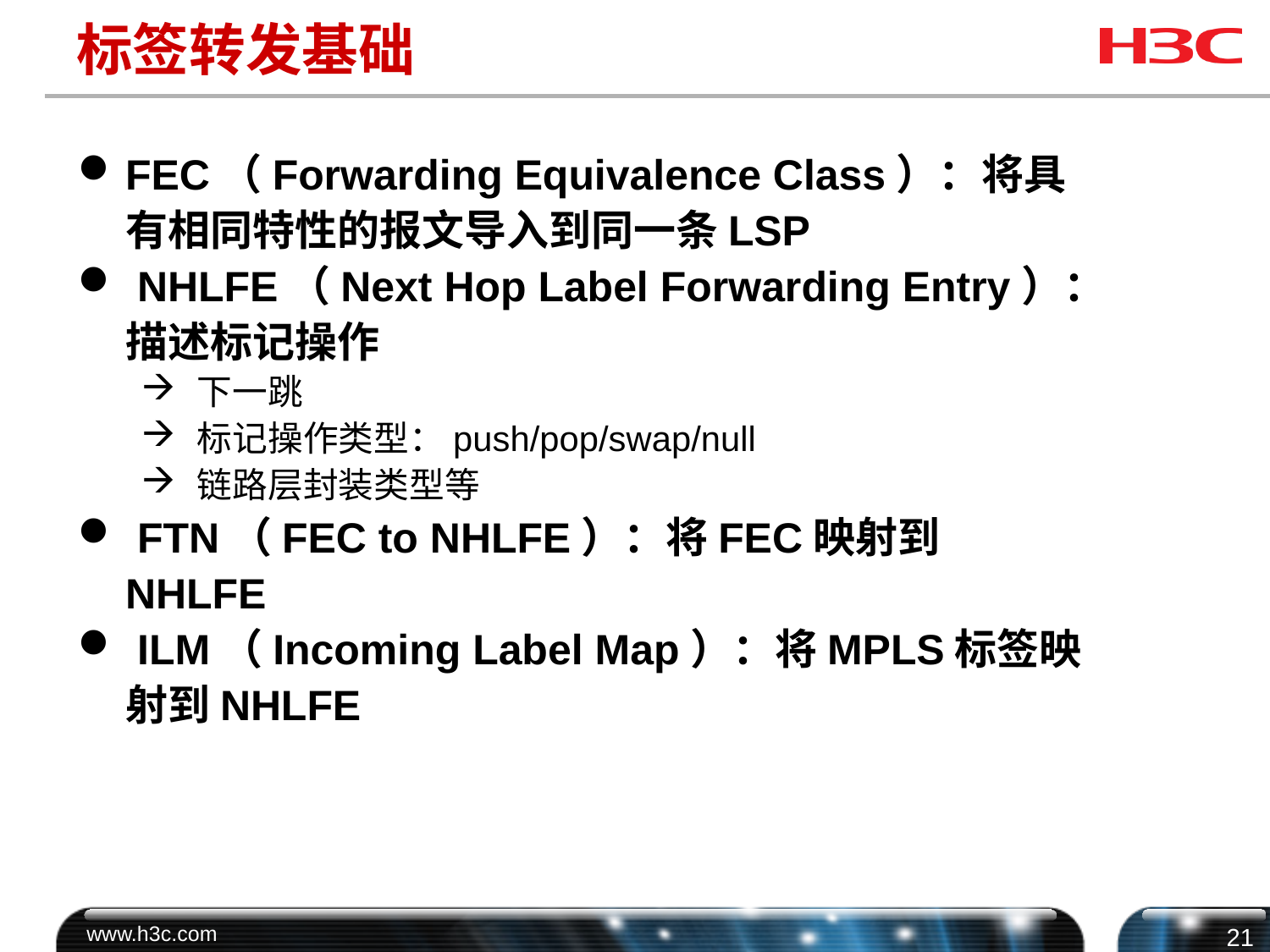

# 标签转发基础
FEC（Forwarding Equivalence Class）：将具有相同特性的报文导入到同一条LSP
 NHLFE（Next Hop Label Forwarding Entry）：描述标记操作
 下一跳
 标记操作类型：push/pop/swap/null
 链路层封装类型等
 FTN（FEC to NHLFE）：将FEC映射到NHLFE
 ILM（Incoming Label Map）：将MPLS标签映射到NHLFE